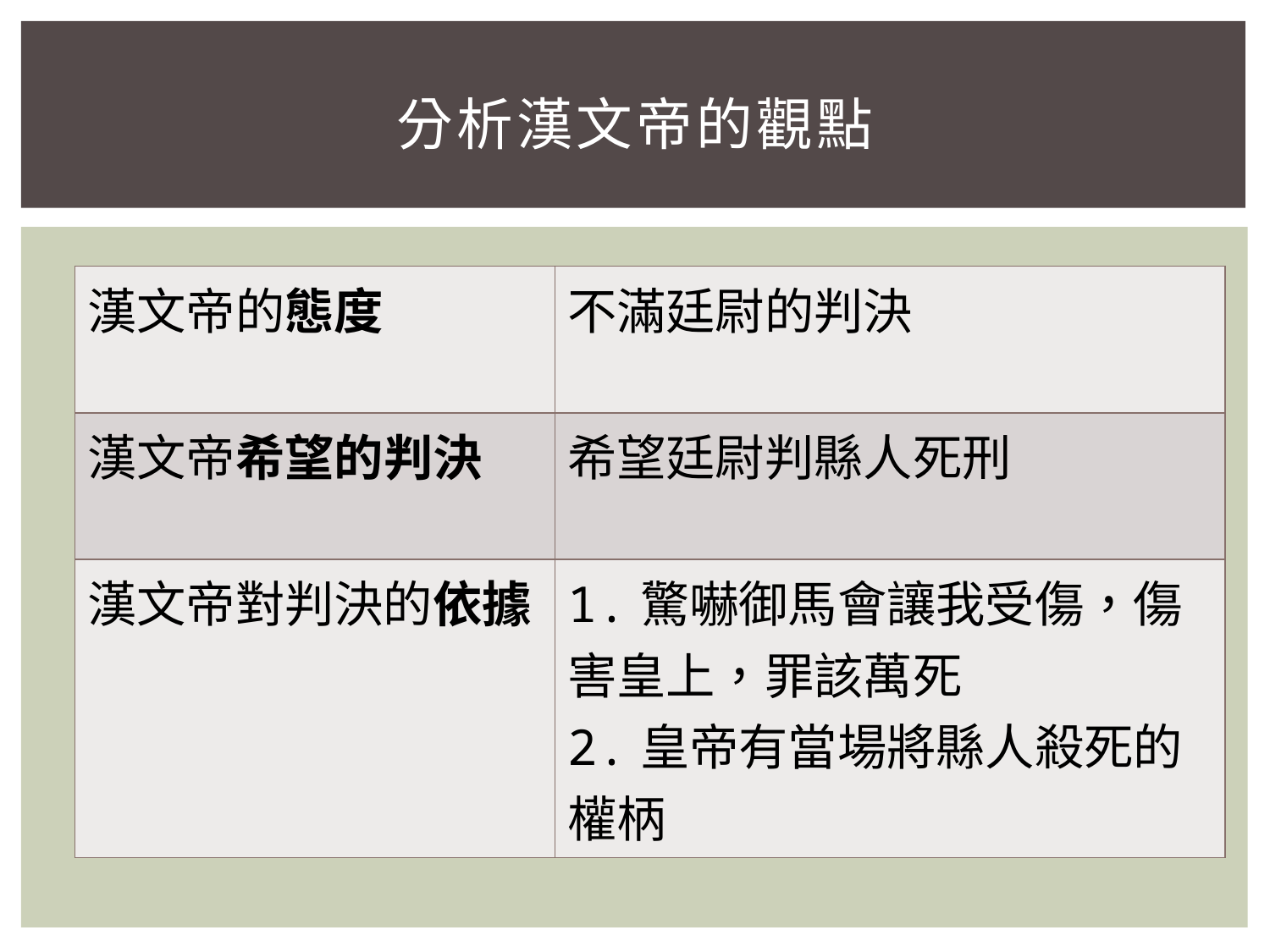

# 分析漢文帝的觀點
| 漢文帝的態度 | 不滿廷尉的判決 |
| --- | --- |
| 漢文帝希望的判決 | 希望廷尉判縣人死刑 |
| 漢文帝對判決的依據 | 1.驚嚇御馬會讓我受傷，傷害皇上，罪該萬死 2.皇帝有當場將縣人殺死的權柄 |